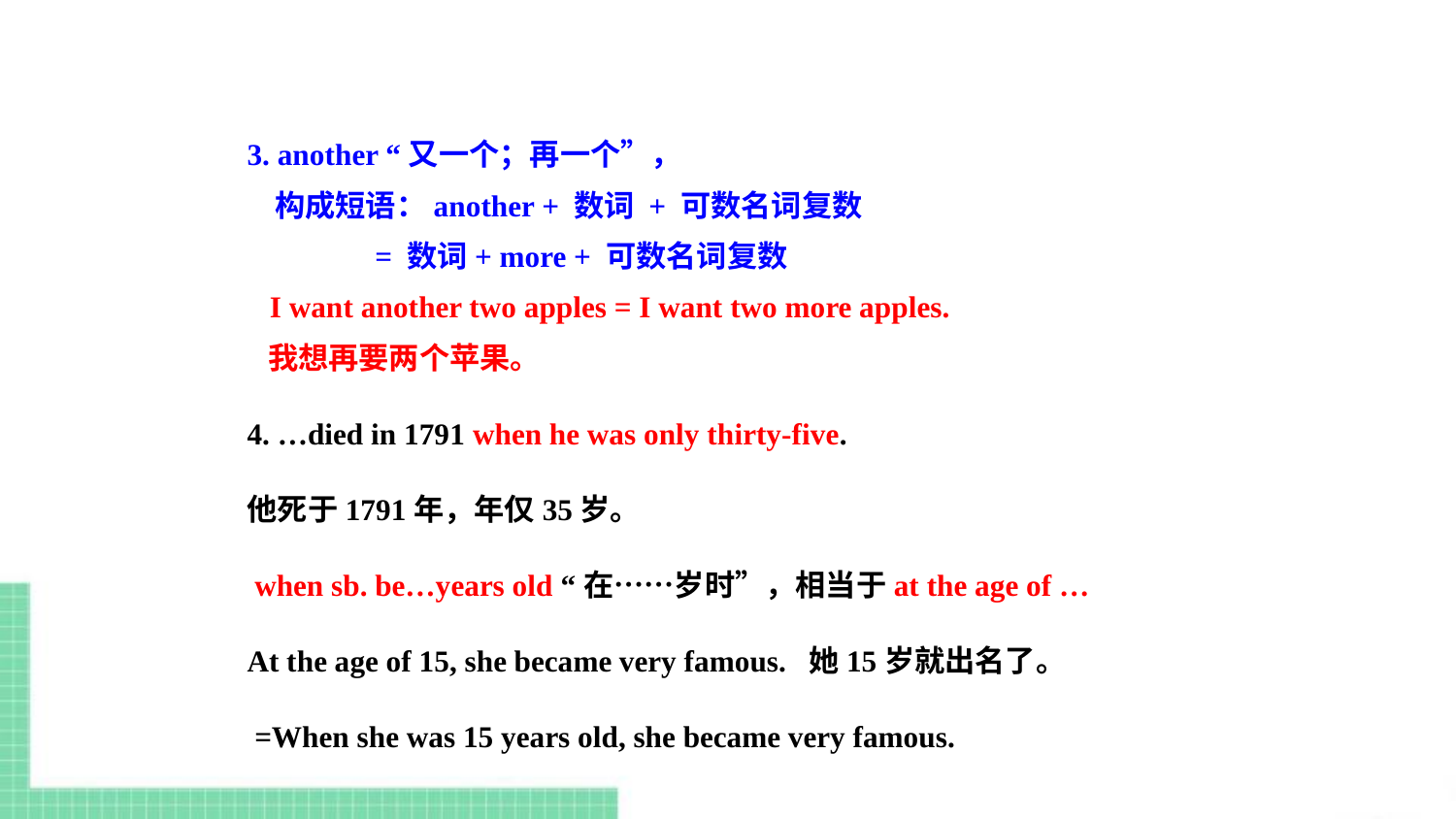

3. another “又一个；再一个”，
   构成短语：another + 数词 + 可数名词复数
                 = 数词+ more + 可数名词复数
   I want another two apples = I want two more apples.
  我想再要两个苹果。
4. …died in 1791 when he was only thirty-five.
他死于1791年，年仅35岁。
 when sb. be…years old “在……岁时”，相当于at the age of …
At the age of 15, she became very famous.  她15岁就出名了。
 =When she was 15 years old, she became very famous.